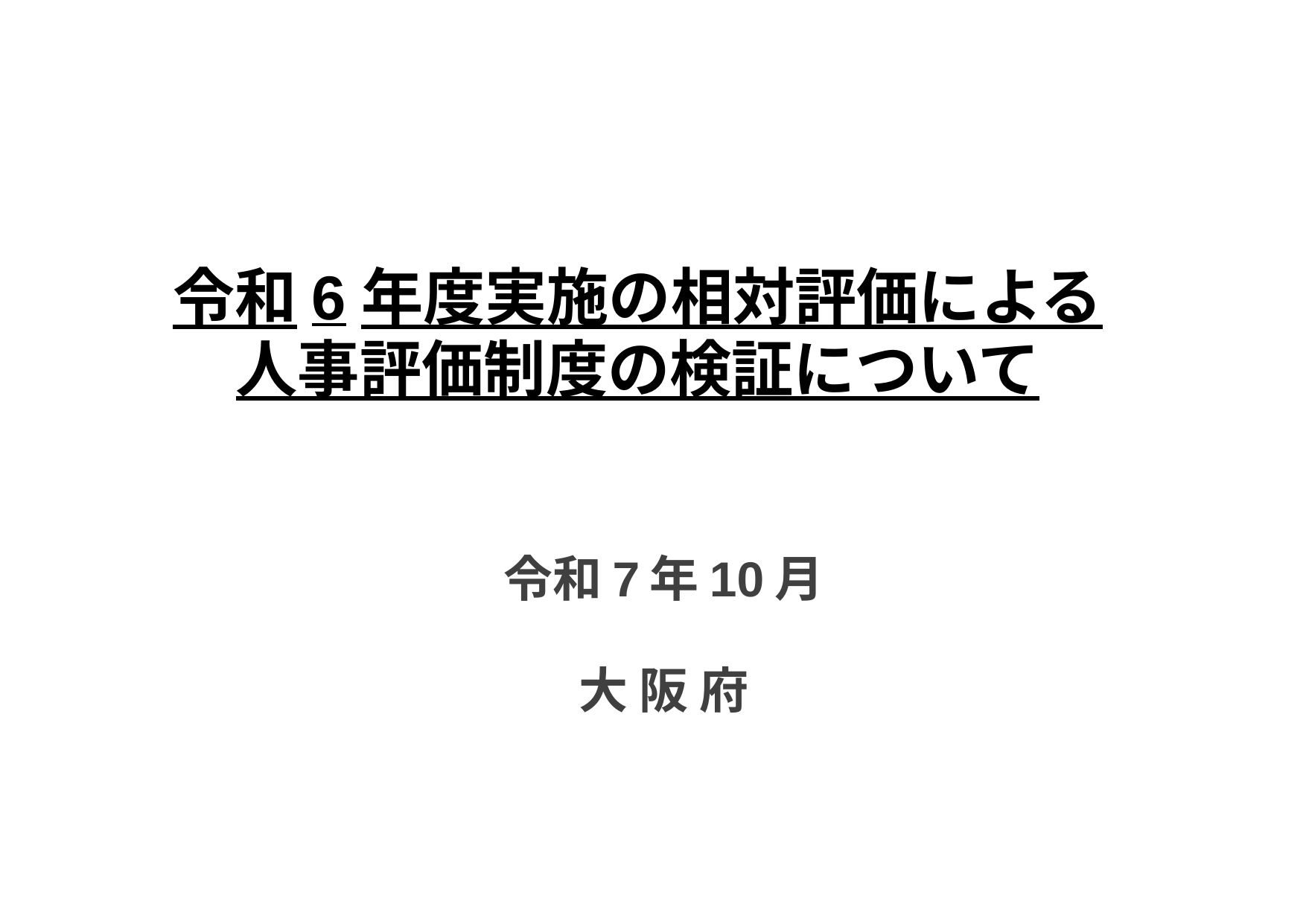

# 令和6年度実施の相対評価による 人事評価制度の検証について
令和7年10月

大 阪 府